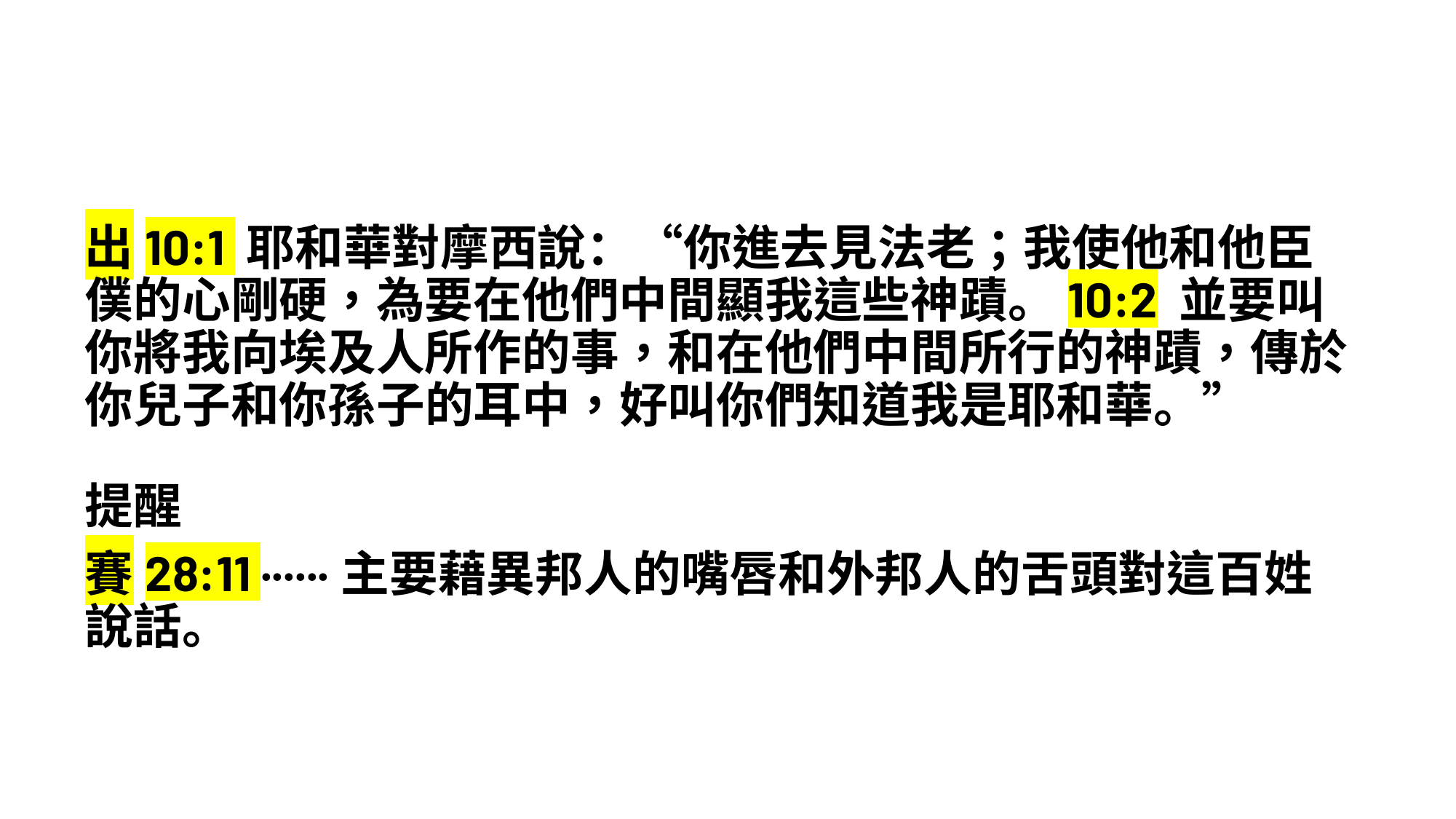

出10:1 耶和華對摩西說：“你進去見法老；我使他和他臣僕的心剛硬，為要在他們中間顯我這些神蹟。10:2 並要叫你將我向埃及人所作的事，和在他們中間所行的神蹟，傳於你兒子和你孫子的耳中，好叫你們知道我是耶和華。”

提醒
賽28:11 ······主要藉異邦人的嘴唇和外邦人的舌頭對這百姓說話。